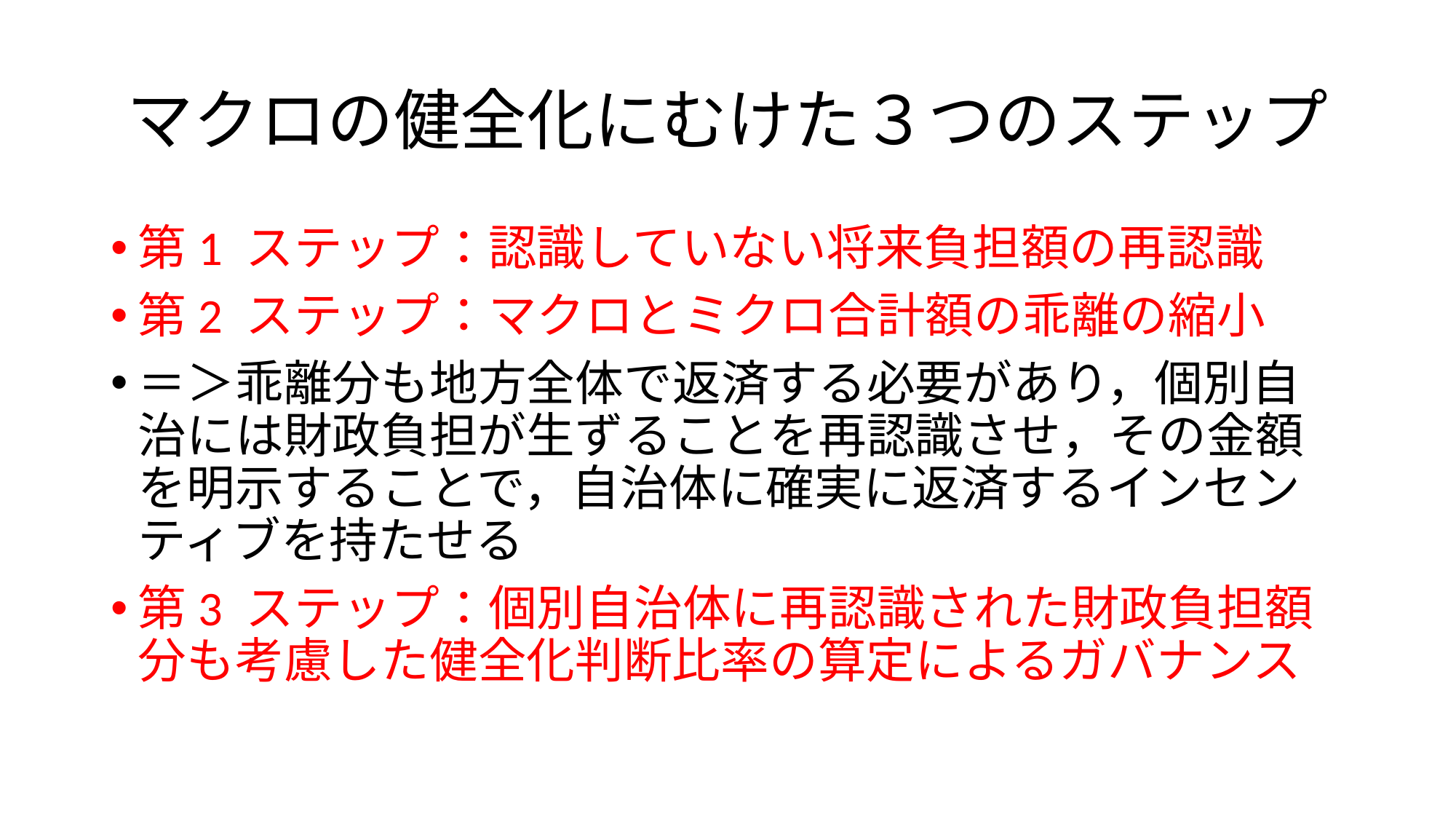

# マクロの健全化にむけた３つのステップ
第1 ステップ：認識していない将来負担額の再認識
第2 ステップ：マクロとミクロ合計額の乖離の縮小
＝＞乖離分も地方全体で返済する必要があり，個別自治には財政負担が生ずることを再認識させ，その金額を明示することで，自治体に確実に返済するインセンティブを持たせる
第3 ステップ：個別自治体に再認識された財政負担額分も考慮した健全化判断比率の算定によるガバナンス